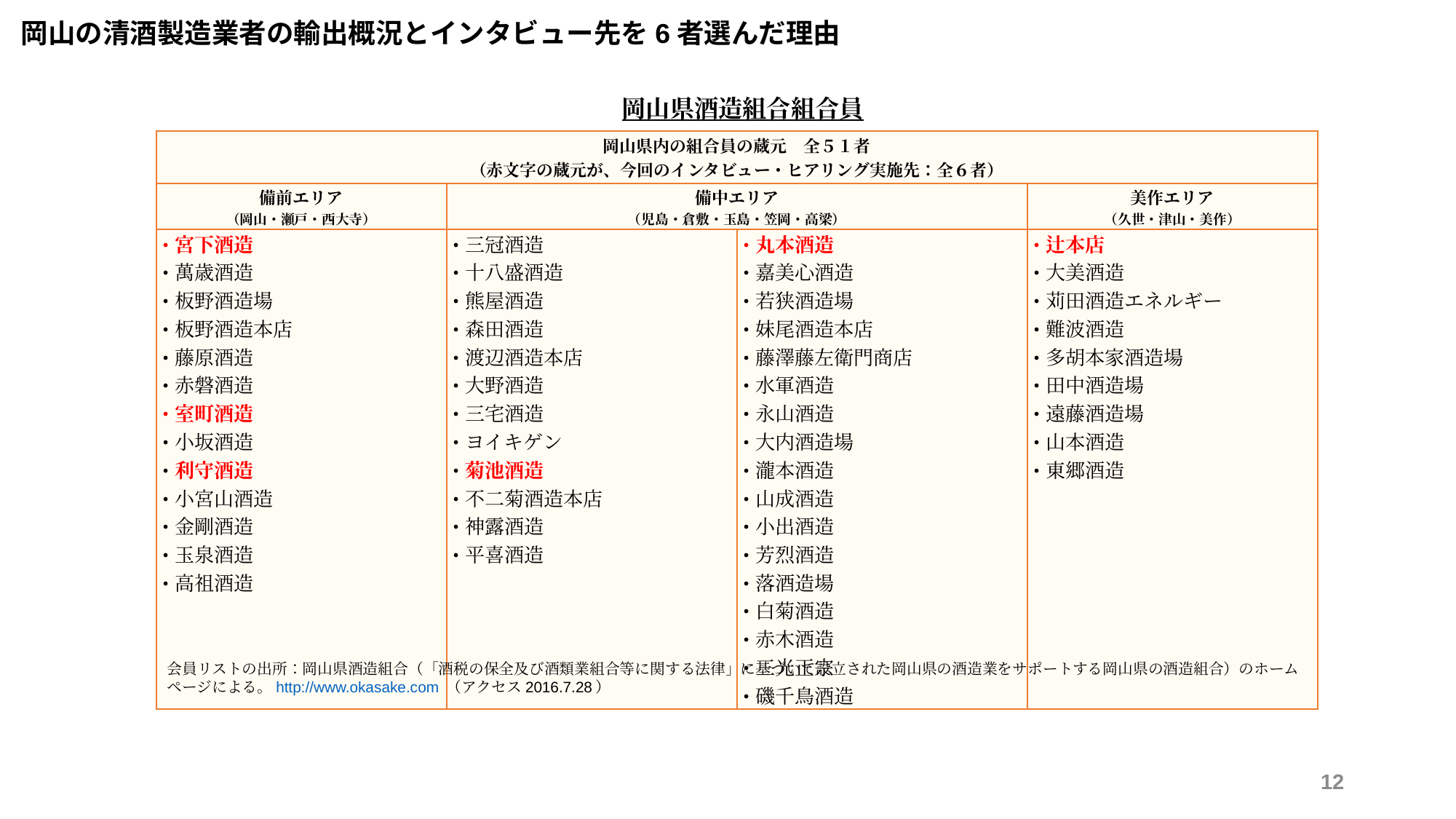

岡山の清酒製造業者の輸出概況とインタビュー先を6者選んだ理由

岡山県酒造組合組合員
| 岡山県内の組合員の蔵元　全５１者 （赤文字の蔵元が、今回のインタビュー・ヒアリング実施先：全６者） |  |  |  |
| --- | --- | --- | --- |
| 備前エリア （岡山・瀬戸・西大寺） | 備中エリア （児島・倉敷・玉島・笠岡・高梁） |  | 美作エリア （久世・津山・美作） |
| •宮下酒造 •萬歳酒造 •板野酒造場 •板野酒造本店 •藤原酒造 •赤磐酒造 •室町酒造 •小坂酒造 •利守酒造 •小宮山酒造 •金剛酒造 •玉泉酒造 •高祖酒造 | •三冠酒造 •十八盛酒造 •熊屋酒造 •森田酒造 •渡辺酒造本店 •大野酒造 •三宅酒造 •ヨイキゲン •菊池酒造 •不二菊酒造本店 •神露酒造 •平喜酒造 | •丸本酒造 •嘉美心酒造 •若狭酒造場 •妹尾酒造本店 •藤澤藤左衛門商店 •水軍酒造 •永山酒造 •大内酒造場 •瀧本酒造 •山成酒造 •小出酒造 •芳烈酒造 •落酒造場 •白菊酒造 •赤木酒造 •三光正宗 •磯千鳥酒造 | •辻本店 •大美酒造 •苅田酒造エネルギー •難波酒造 •多胡本家酒造場 •田中酒造場 •遠藤酒造場 •山本酒造 •東郷酒造 |
会員リストの出所：岡山県酒造組合（「酒税の保全及び酒類業組合等に関する法律」に基づいて設立された岡山県の酒造業をサポートする岡山県の酒造組合）のホームページによる。http://www.okasake.com （アクセス2016.7.28）
12